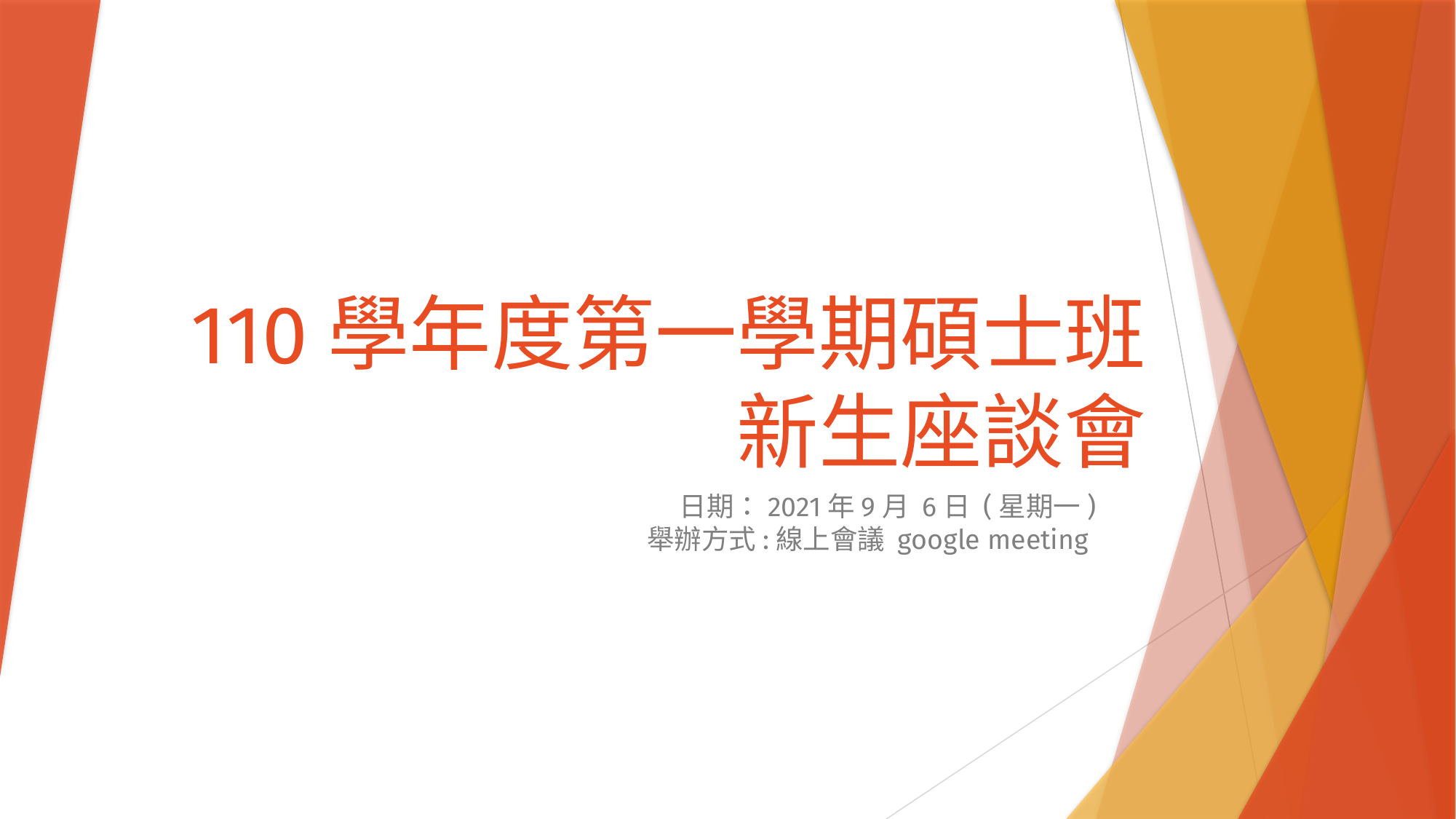

# 110學年度第一學期碩士班新生座談會
日期：2021年9月 6日 (星期一)
舉辦方式:線上會議 google meeting